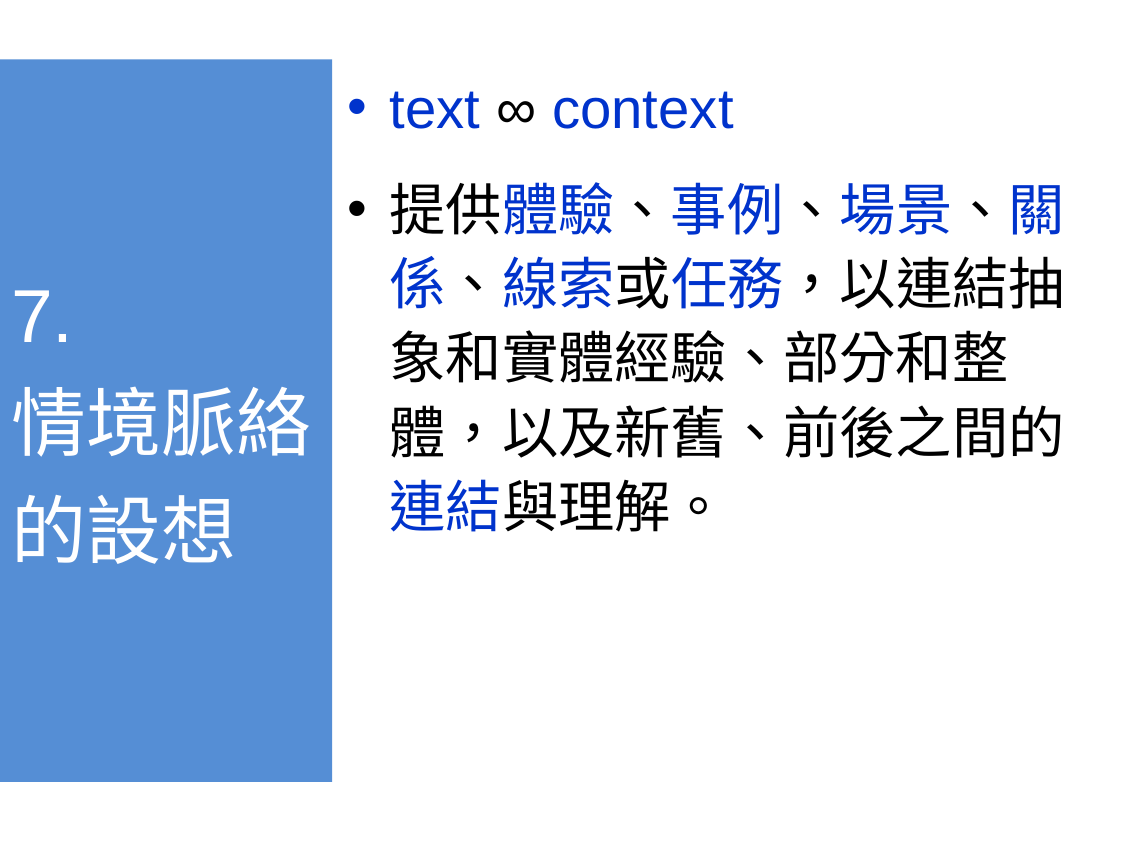

43
7.
情境脈絡的設想
text ∞ context
提供體驗、事例、場景、關係、線索或任務，以連結抽象和實體經驗、部分和整體，以及新舊、前後之間的連結與理解。